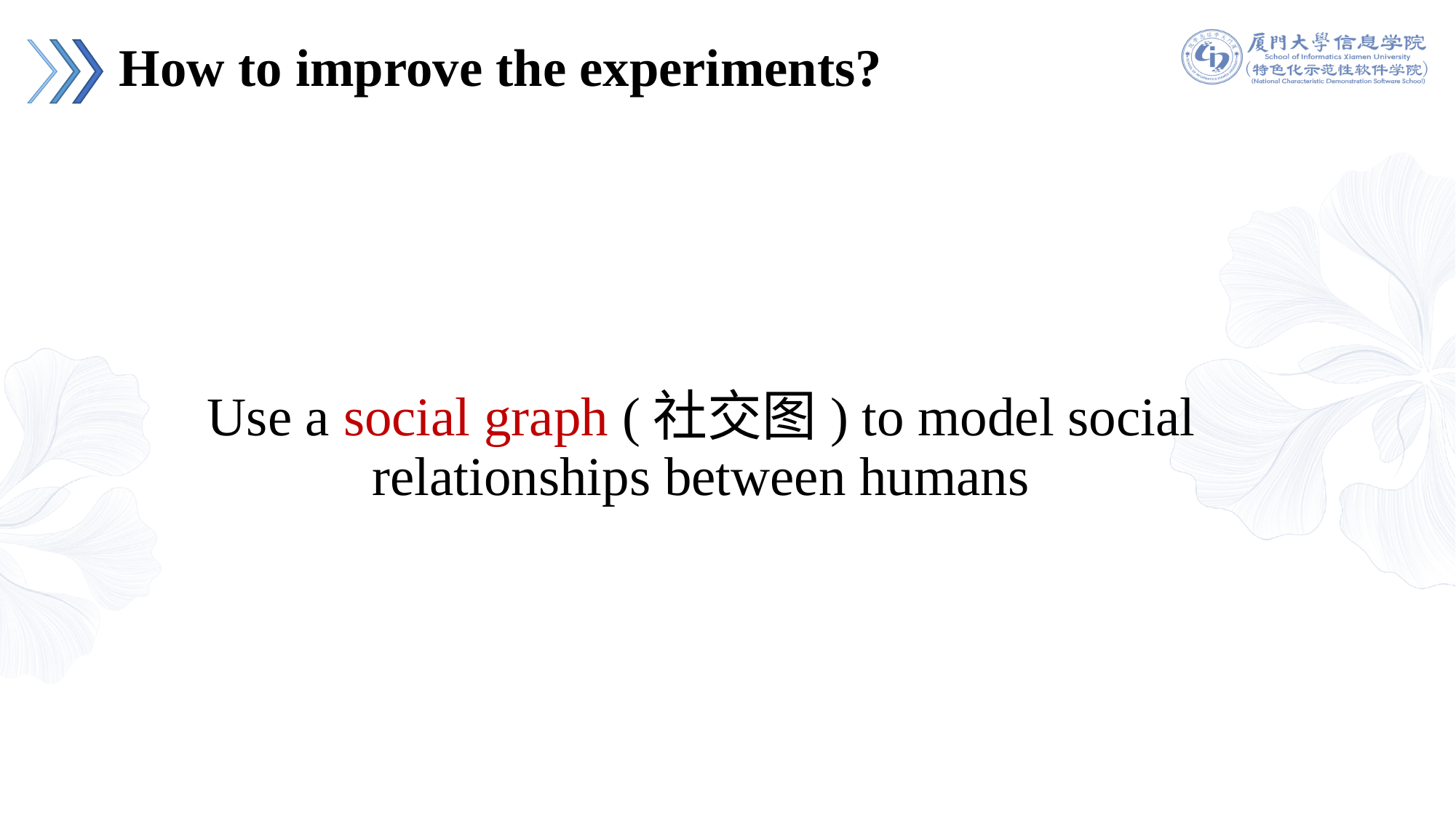

# How to improve the experiments?
Use a social graph (社交图) to model social relationships between humans